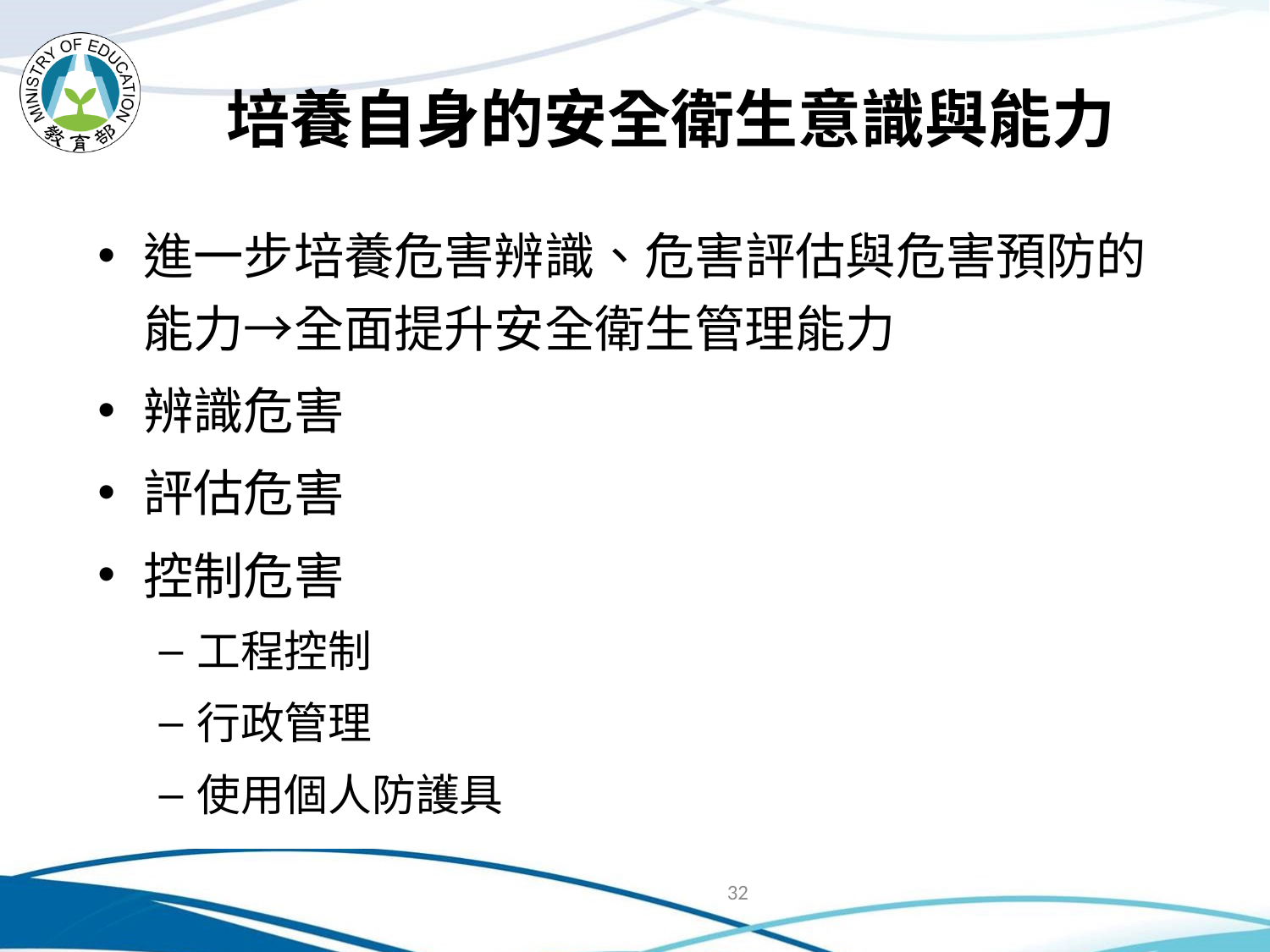

# 培養自身的安全衛生意識與能力
進一步培養危害辨識、危害評估與危害預防的能力→全面提升安全衛生管理能力
辨識危害
評估危害
控制危害
工程控制
行政管理
使用個人防護具
32